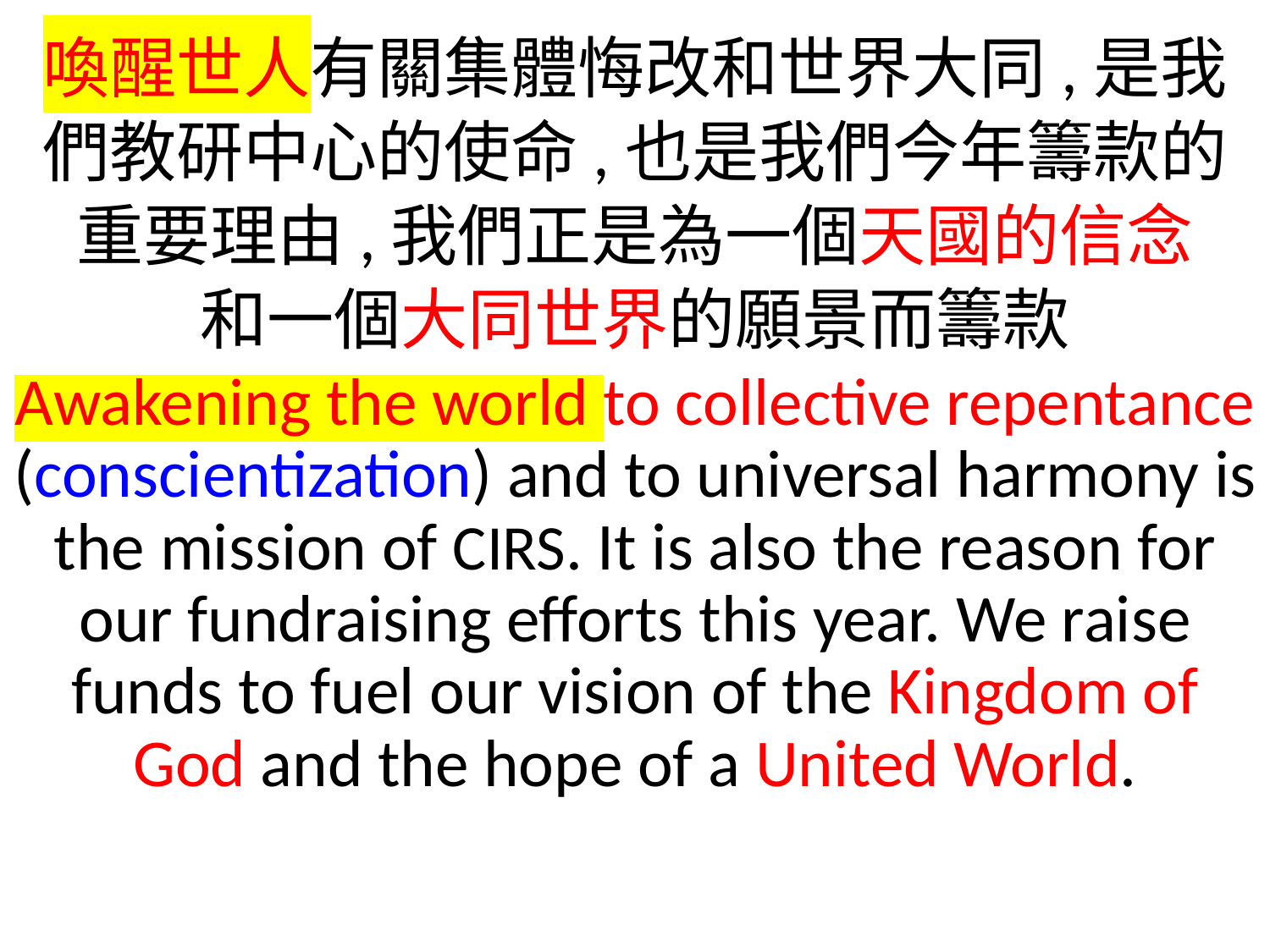

喚醒世人有關集體悔改和世界大同,是我們教研中心的使命,也是我們今年籌款的重要理由,我們正是為一個天國的信念
和一個大同世界的願景而籌款
Awakening the world to collective repentance (conscientization) and to universal harmony is the mission of CIRS. It is also the reason for our fundraising efforts this year. We raise funds to fuel our vision of the Kingdom of God and the hope of a United World.